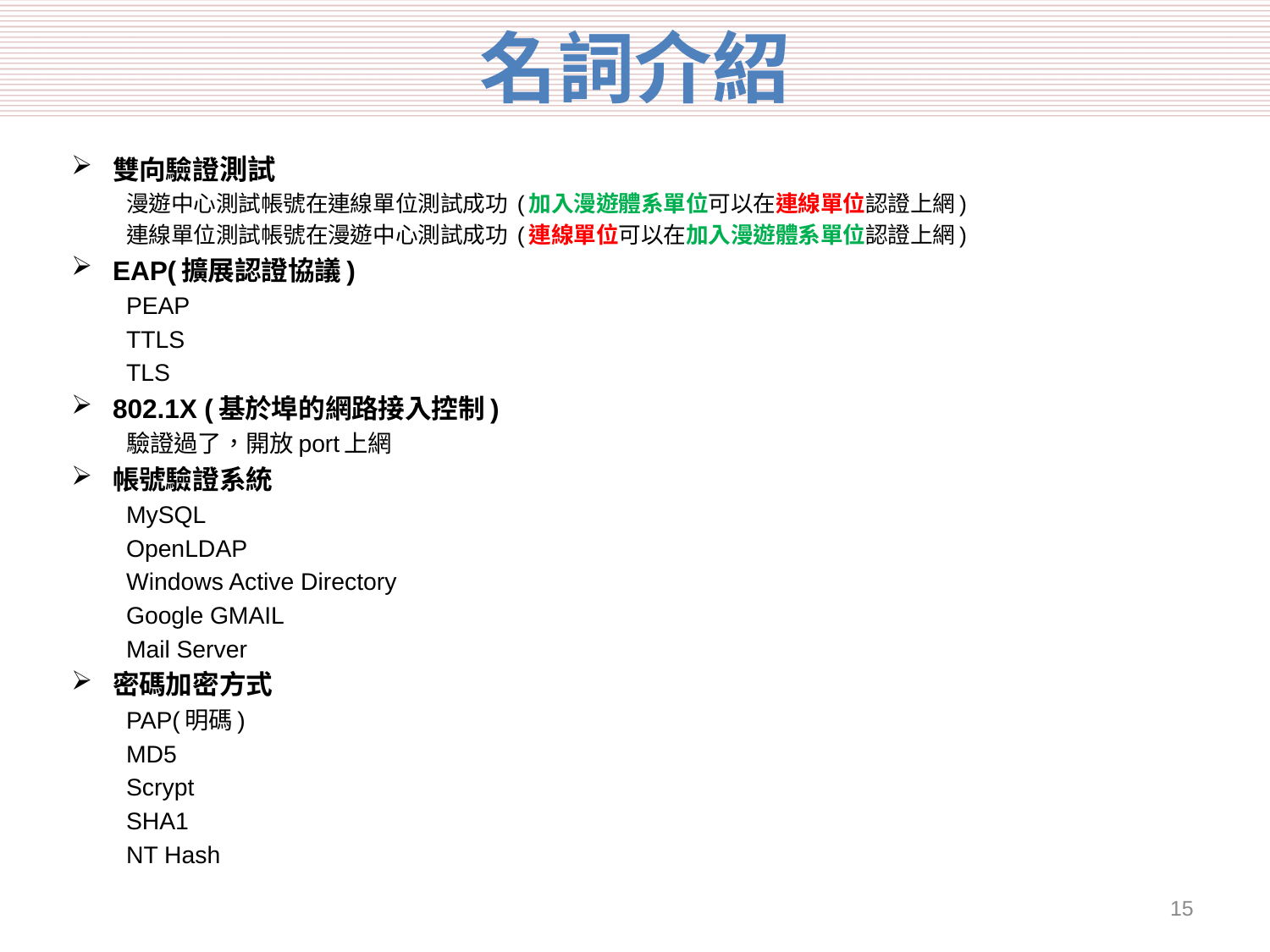

# 名詞介紹
雙向驗證測試
漫遊中心測試帳號在連線單位測試成功 (加入漫遊體系單位可以在連線單位認證上網)
連線單位測試帳號在漫遊中心測試成功 (連線單位可以在加入漫遊體系單位認證上網)
EAP(擴展認證協議)
PEAP
TTLS
TLS
802.1X (基於埠的網路接入控制)
驗證過了，開放port上網
帳號驗證系統
MySQL
OpenLDAP
Windows Active Directory
Google GMAIL
Mail Server
密碼加密方式
PAP(明碼)
MD5
Scrypt
SHA1
NT Hash

15